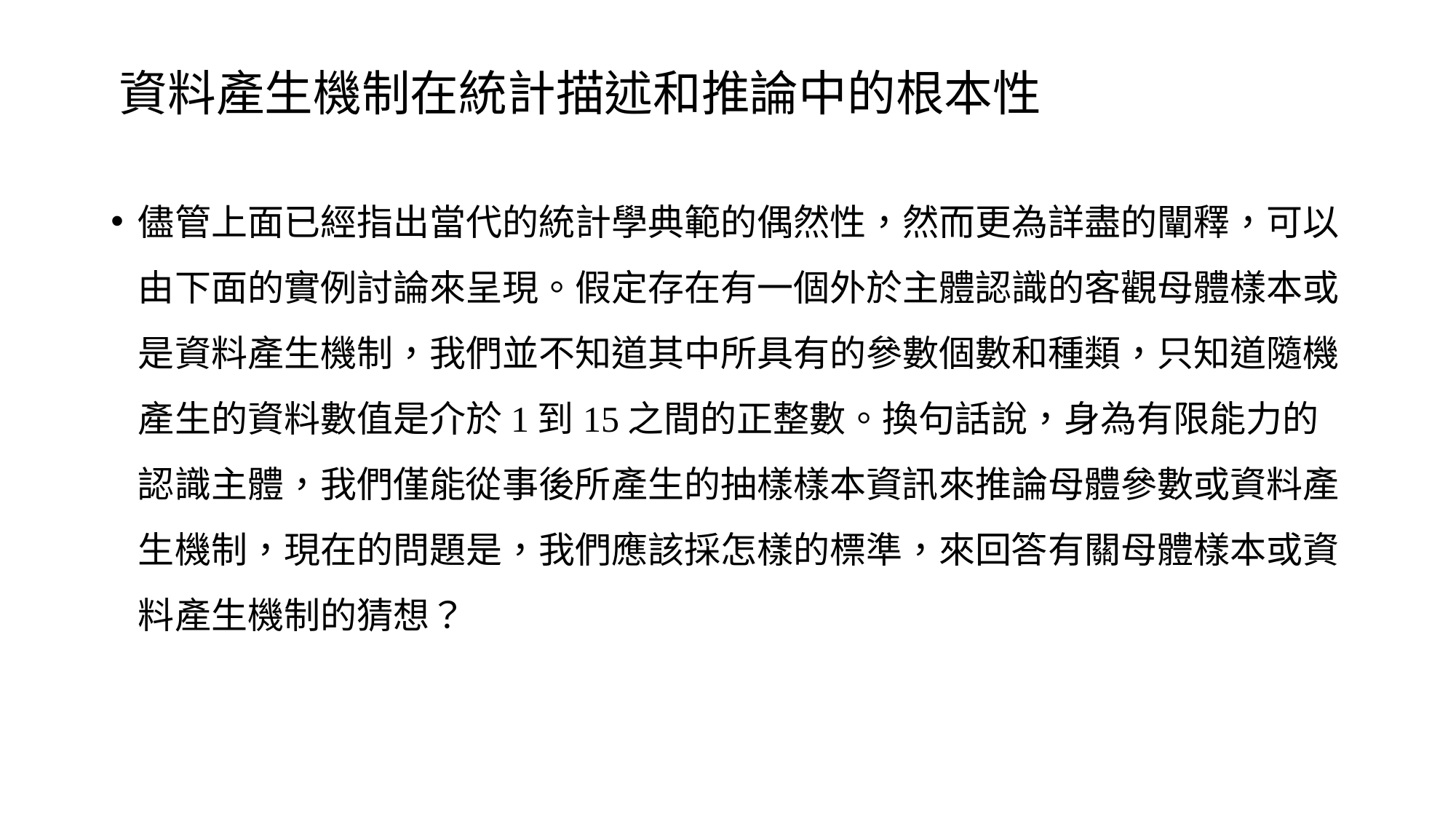

# 資料產生機制在統計描述和推論中的根本性
儘管上面已經指出當代的統計學典範的偶然性，然而更為詳盡的闡釋，可以由下面的實例討論來呈現。假定存在有一個外於主體認識的客觀母體樣本或是資料產生機制，我們並不知道其中所具有的參數個數和種類，只知道隨機產生的資料數值是介於1到15之間的正整數。換句話說，身為有限能力的認識主體，我們僅能從事後所產生的抽樣樣本資訊來推論母體參數或資料產生機制，現在的問題是，我們應該採怎樣的標準，來回答有關母體樣本或資料產生機制的猜想？